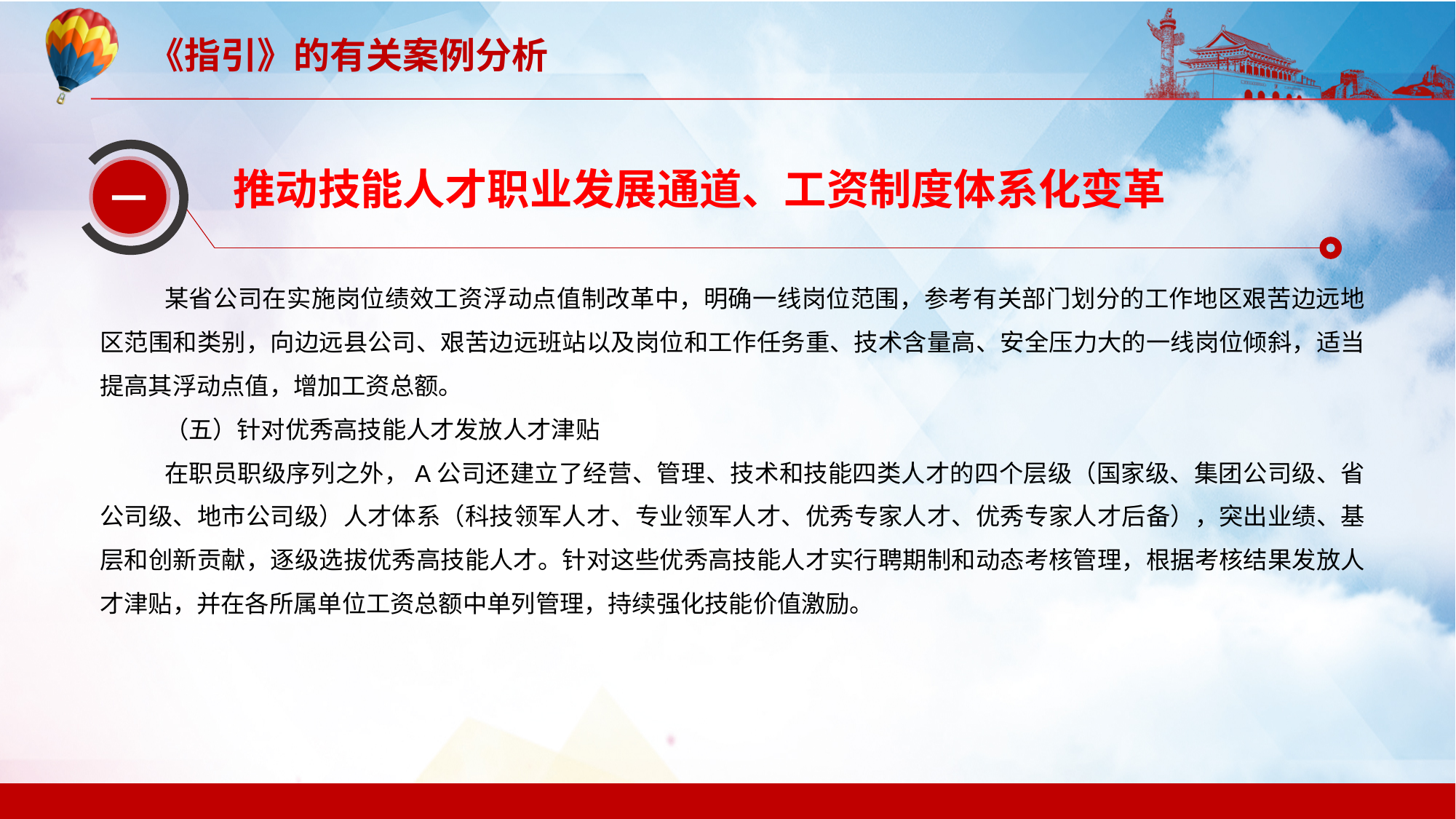

推动技能人才职业发展通道、工资制度体系化变革

一

某省公司在实施岗位绩效工资浮动点值制改革中，明确一线岗位范围，参考有关部门划分的工作地区艰苦边远地区范围和类别，向边远县公司、艰苦边远班站以及岗位和工作任务重、技术含量高、安全压力大的一线岗位倾斜，适当提高其浮动点值，增加工资总额。
（五）针对优秀高技能人才发放人才津贴
在职员职级序列之外，A公司还建立了经营、管理、技术和技能四类人才的四个层级（国家级、集团公司级、省公司级、地市公司级）人才体系（科技领军人才、专业领军人才、优秀专家人才、优秀专家人才后备），突出业绩、基层和创新贡献，逐级选拔优秀高技能人才。针对这些优秀高技能人才实行聘期制和动态考核管理，根据考核结果发放人才津贴，并在各所属单位工资总额中单列管理，持续强化技能价值激励。